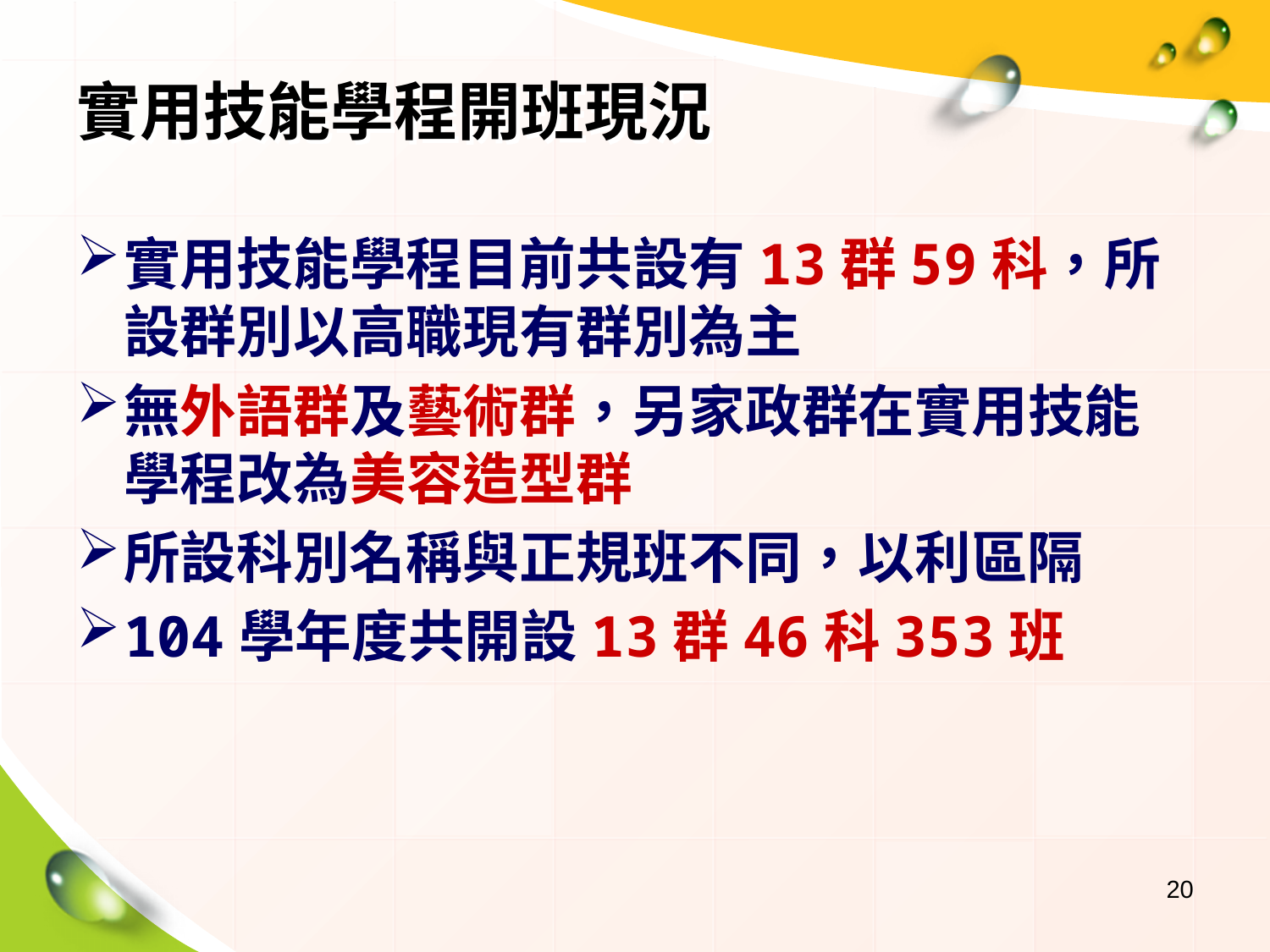

# 實用技能學程開班現況
實用技能學程目前共設有13群59科，所設群別以高職現有群別為主
無外語群及藝術群，另家政群在實用技能學程改為美容造型群
所設科別名稱與正規班不同，以利區隔
104學年度共開設13群46科353班
20